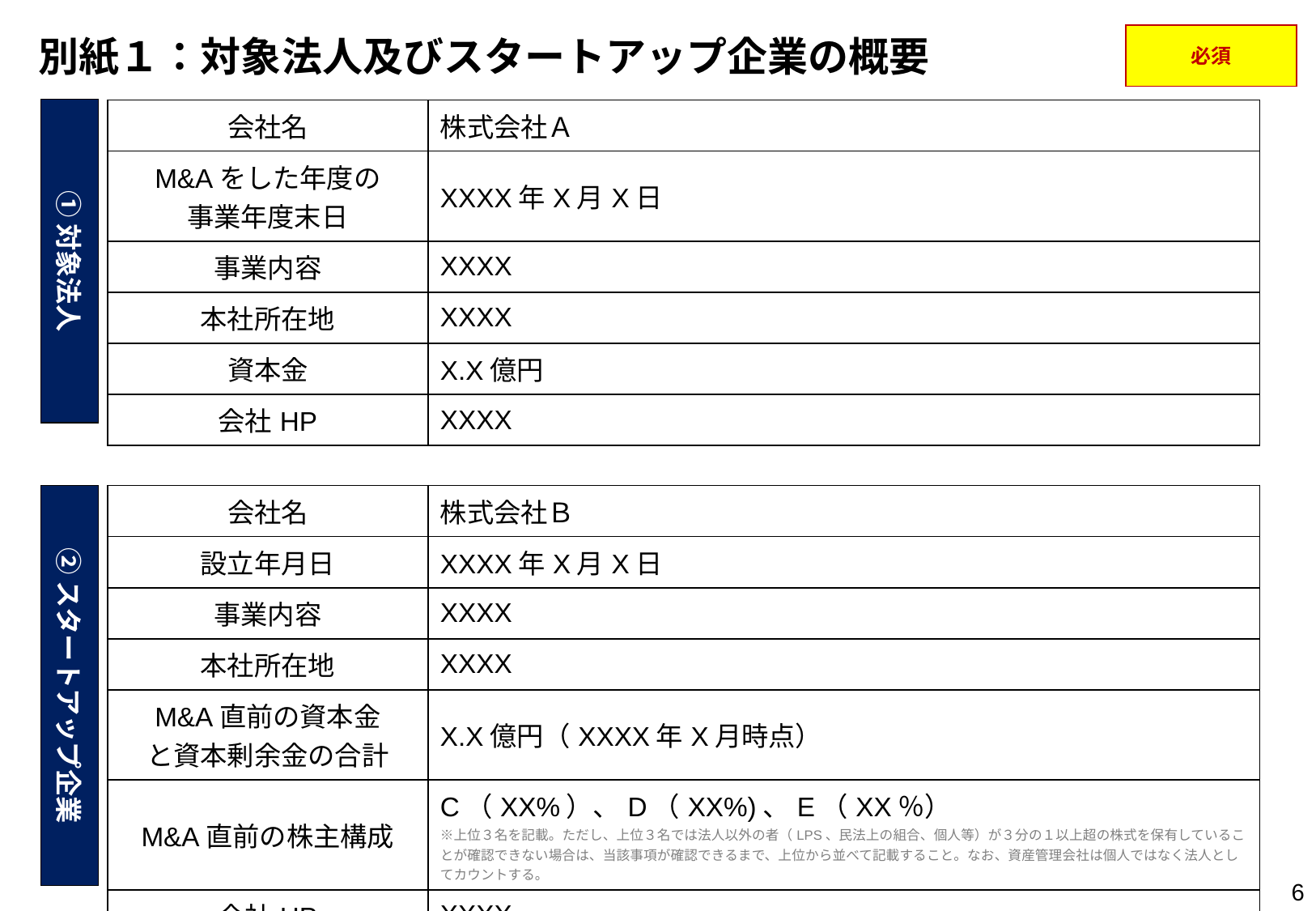

# 別紙１：対象法人及びスタートアップ企業の概要
必須
①対象法人
| 会社名 | 株式会社Ａ |
| --- | --- |
| M&Aをした年度の 事業年度末日 | XXXX年X月X日 |
| 事業内容 | XXXX |
| 本社所在地 | XXXX |
| 資本金 | X.X億円 |
| 会社HP | XXXX |
②スタートアップ企業
| 会社名 | 株式会社Ｂ |
| --- | --- |
| 設立年月日 | XXXX年X月X日 |
| 事業内容 | XXXX |
| 本社所在地 | XXXX |
| M&A直前の資本金 と資本剰余金の合計 | X.X億円（XXXX年X月時点） |
| M&A直前の株主構成 | C（XX%）、D（XX%)、E（XX％） ※上位３名を記載。ただし、上位３名では法人以外の者（LPS、民法上の組合、個人等）が３分の１以上超の株式を保有していることが確認できない場合は、当該事項が確認できるまで、上位から並べて記載すること。なお、資産管理会社は個人ではなく法人としてカウントする。 |
| 会社HP | XXXX |
6